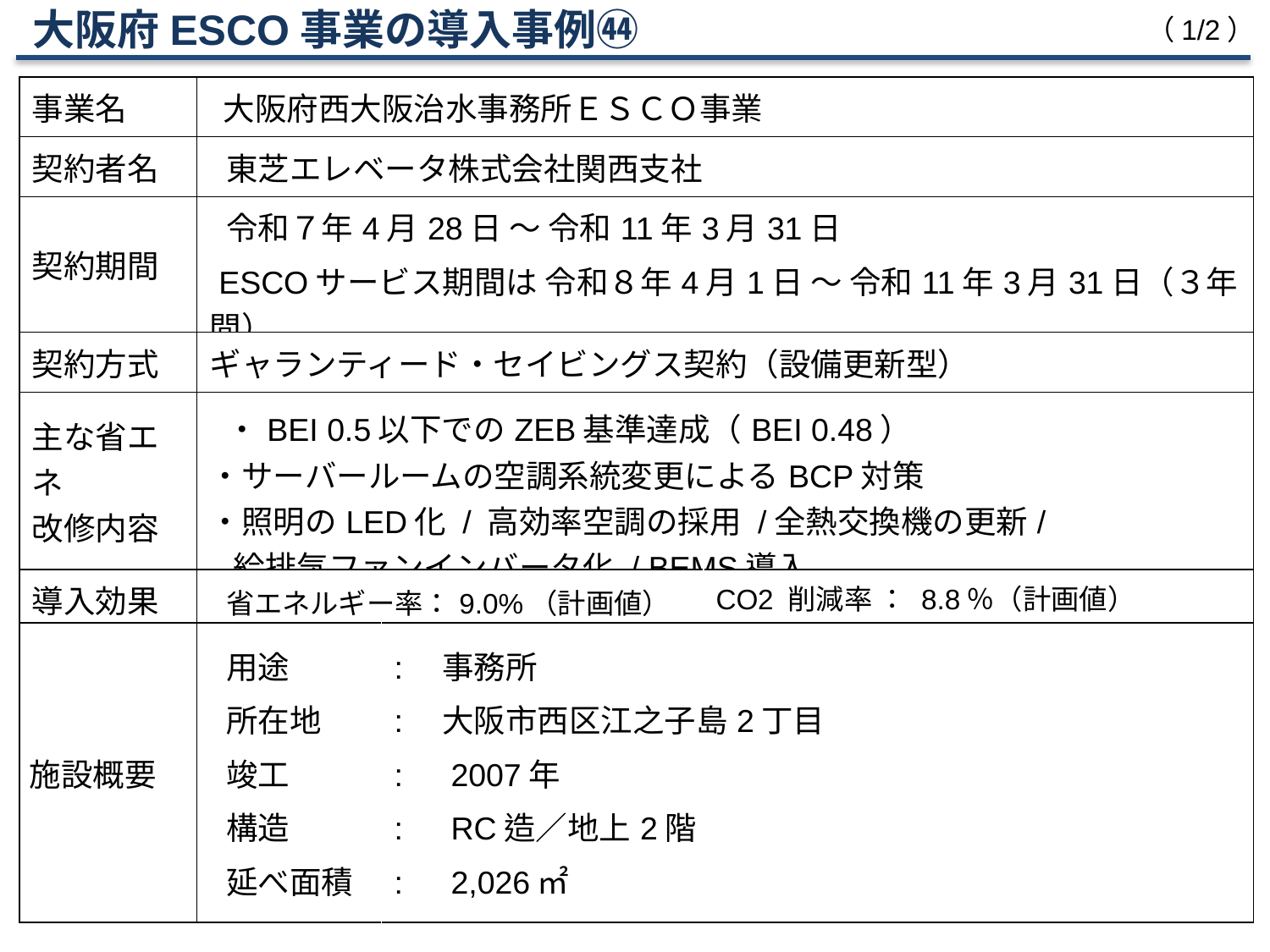

大阪府ESCO事業の導入事例㊹
（1/2）
| 事業名 | 大阪府西大阪治水事務所ＥＳＣＯ事業 |  |  |
| --- | --- | --- | --- |
| 契約者名 | 東芝エレベータ株式会社関西支社 |  |  |
| 契約期間 | 令和７年4月28日 ～ 令和11年3月31日  ESCOサービス期間は 令和８年4月1日 ～ 令和11年3月31日（３年間） |  |  |
| 契約方式 | ギャランティード・セイビングス契約（設備更新型） |  |  |
| 主な省エネ 改修内容 | ・BEI 0.5以下でのZEB基準達成（BEI 0.48） ・サーバールームの空調系統変更によるBCP対策 ・照明のLED化 / 高効率空調の採用 /全熱交換機の更新/ 給排気ファンインバータ化 / BEMS導入 |  |  |
| 導入効果 | 省エネルギー率：9.0%（計画値） |  | CO2 削減率 ： 8.8％（計画値） |
| 施設概要 | 用途 所在地 竣工 構造 延べ面積 | :　事務所 :　大阪市西区江之子島2丁目 :　2007年 :　RC造／地上2階 :　2,026㎡ |  |